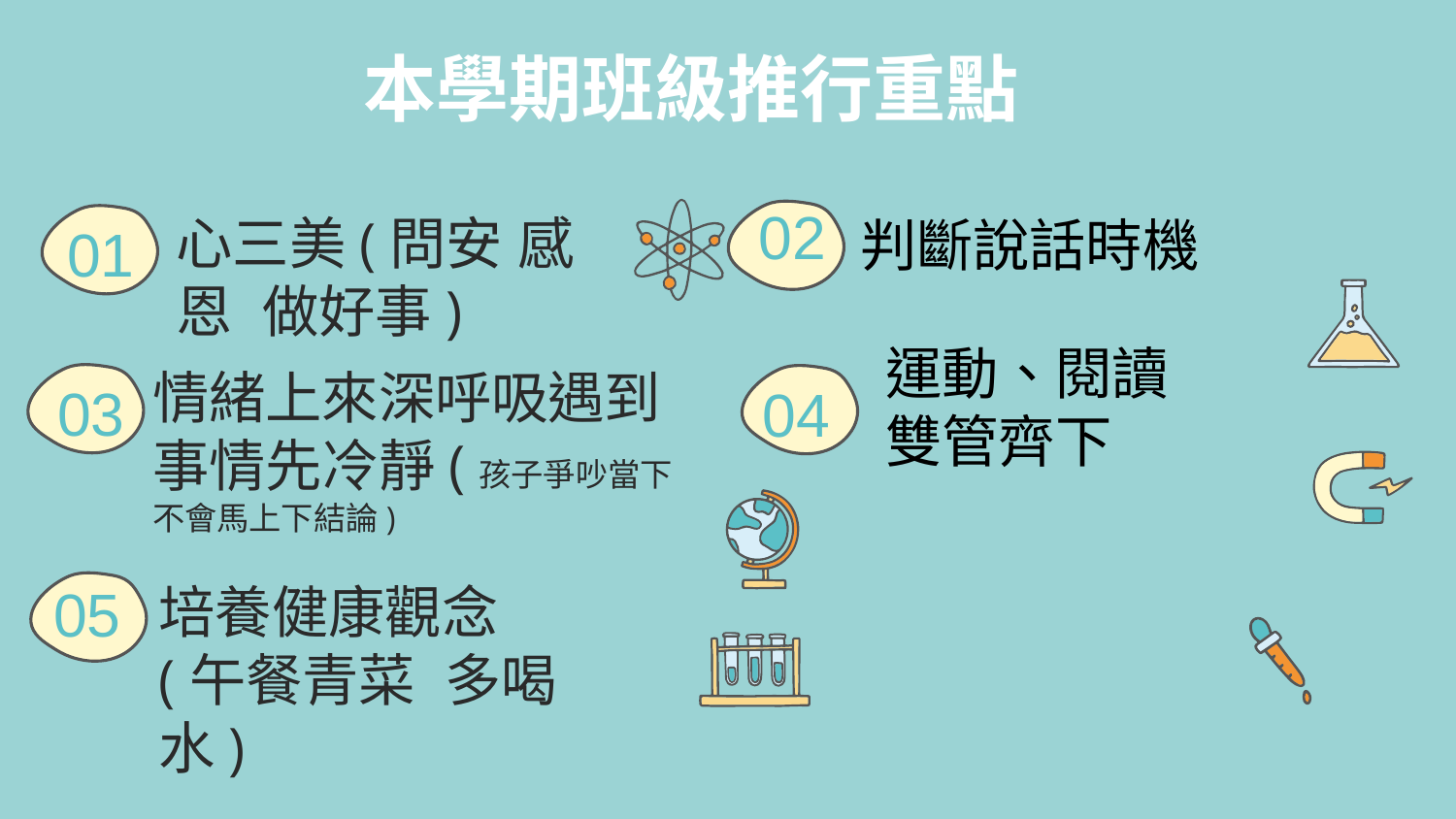

# 本學期班級推行重點

心三美(問安 感恩  做好事)

判斷說話時機

02
01

運動、閱讀雙管齊下
情緒上來深呼吸遇到事情先冷靜(孩子爭吵當下不會馬上下結論)

03
04

培養健康觀念
(午餐青菜  多喝水)

05